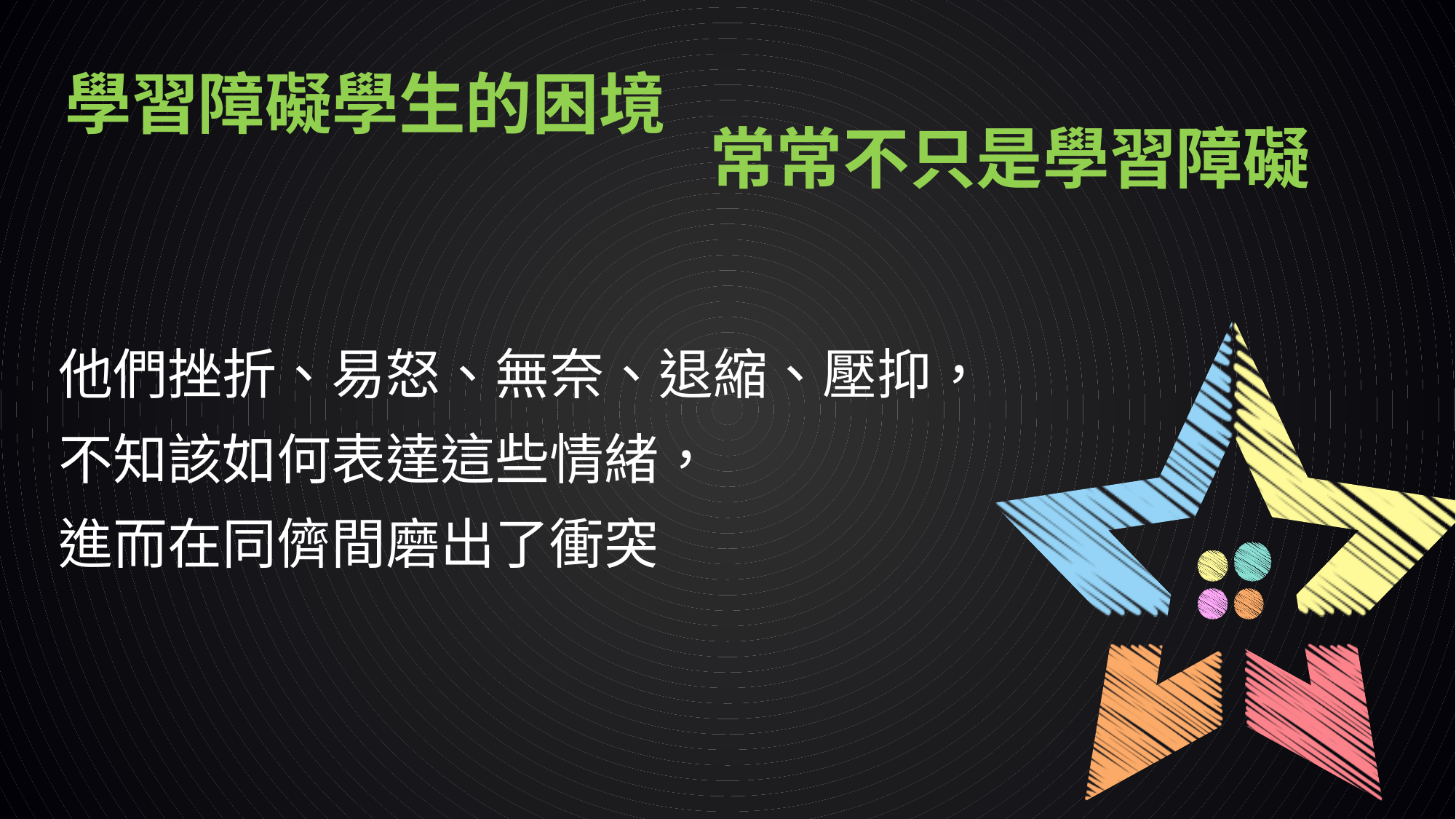

學習障礙學生的困境

常常不只是學習障礙
他們挫折、易怒、無奈、退縮、壓抑，
不知該如何表達這些情緒，
進而在同儕間磨出了衝突